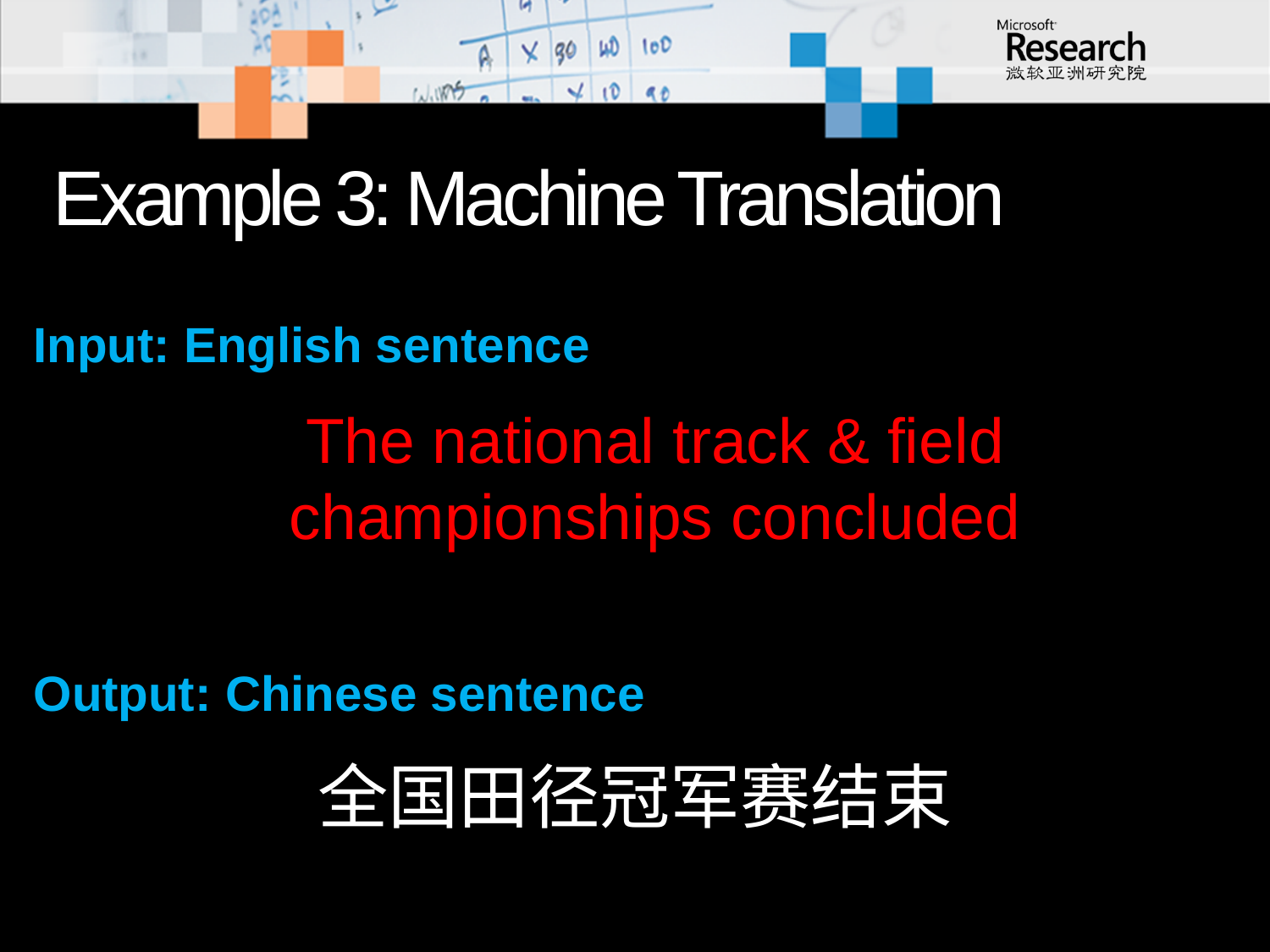

# Example 3: Machine Translation
Input: English sentence
The national track & field championships concluded
Output: Chinese sentence
全国田径冠军赛结束